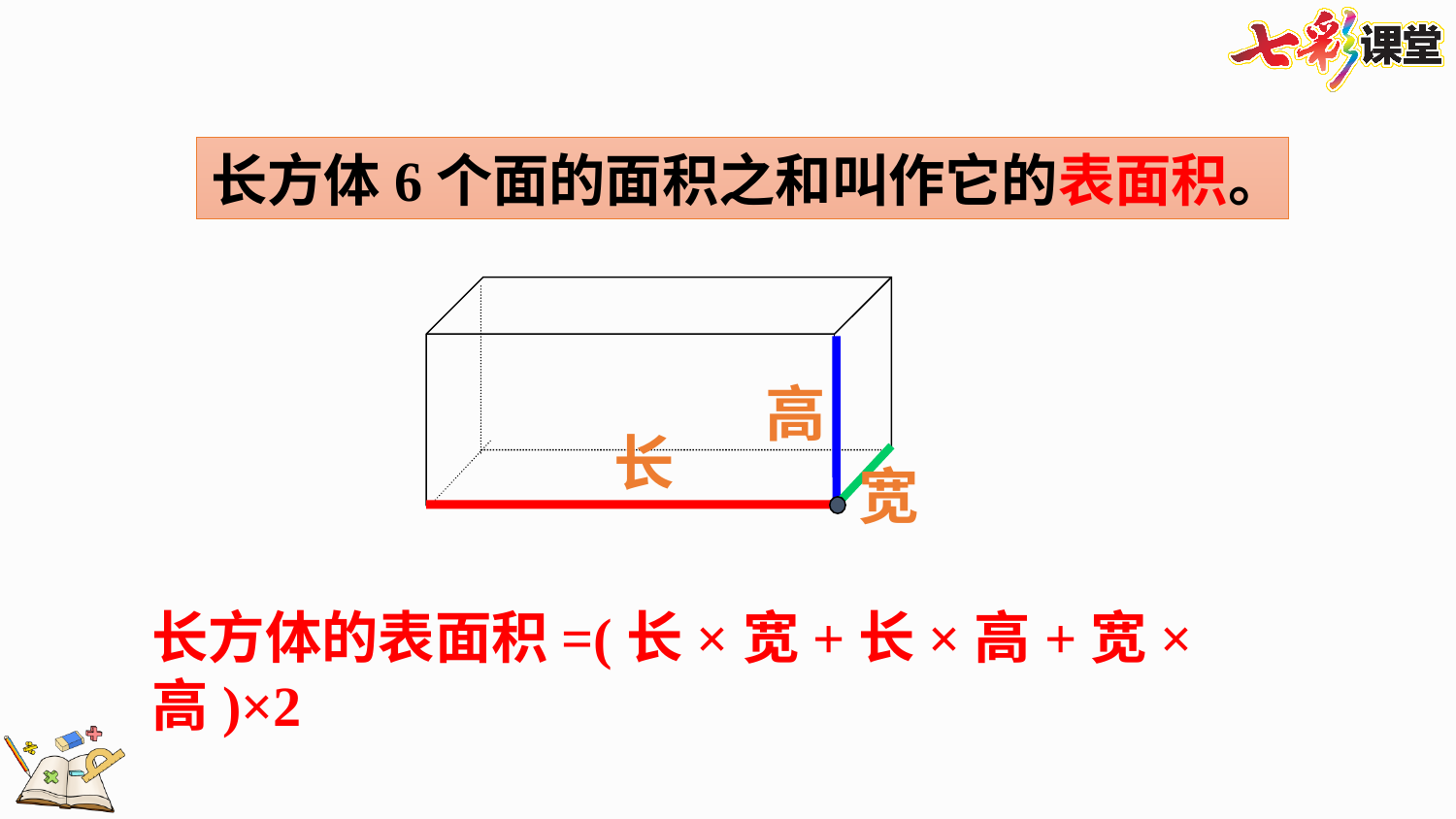

长方体6个面的面积之和叫作它的表面积。

高
长
宽
长方体的表面积=(长×宽+长×高+宽×高)×2